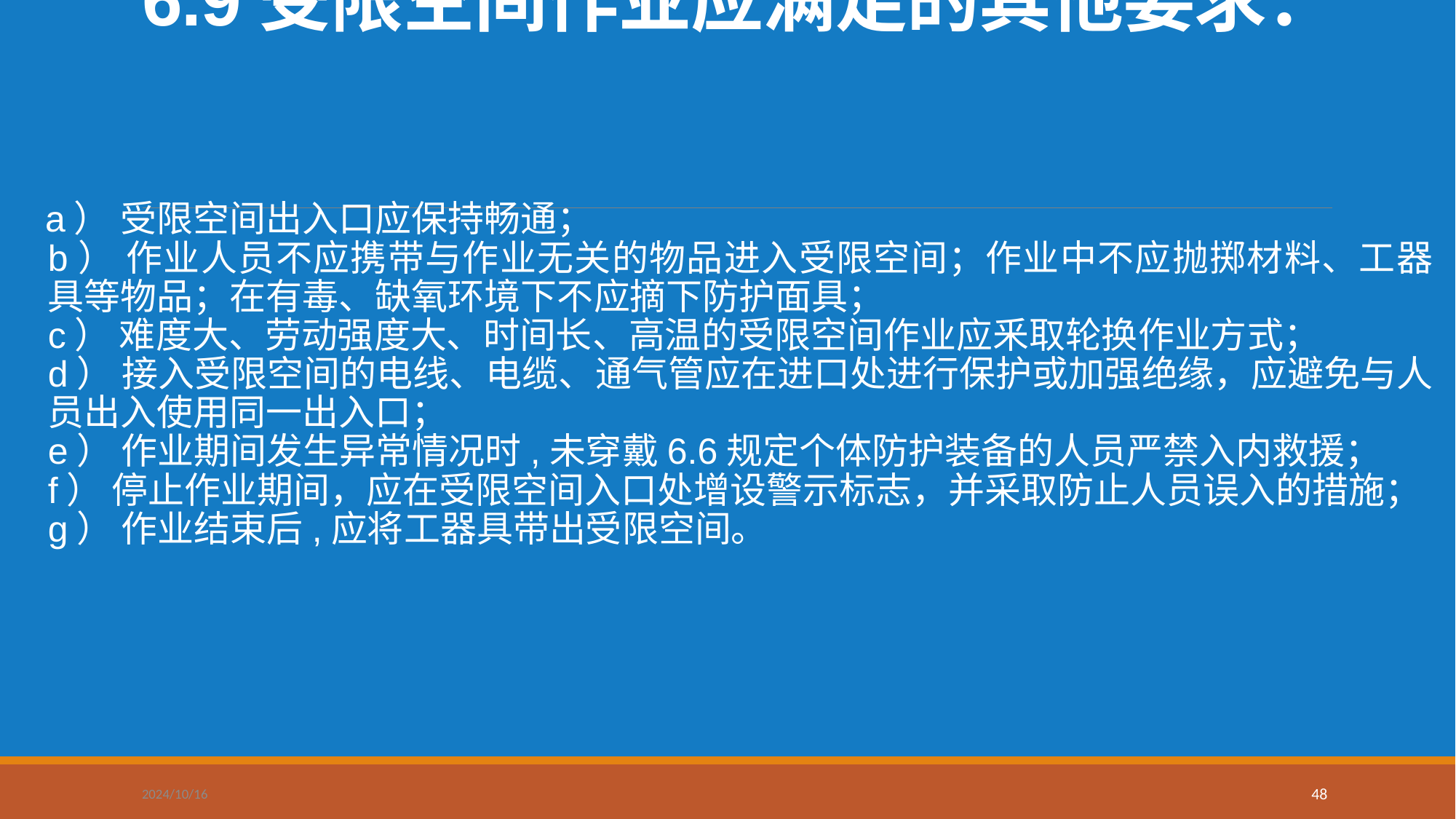

# 6.9受限空间作业应满足的其他要求：
a） 受限空间出入口应保持畅通；
b） 作业人员不应携带与作业无关的物品进入受限空间；作业中不应抛掷材料、工器具等物品；在有毒、缺氧环境下不应摘下防护面具；
c） 难度大、劳动强度大、时间长、高温的受限空间作业应釆取轮换作业方式；
d） 接入受限空间的电线、电缆、通气管应在进口处进行保护或加强绝缘，应避免与人员出入使用同一出入口；
e） 作业期间发生异常情况时,未穿戴6.6规定个体防护装备的人员严禁入内救援；
f） 停止作业期间，应在受限空间入口处增设警示标志，并采取防止人员误入的措施；
g） 作业结束后,应将工器具带出受限空间。
2024/10/16
48